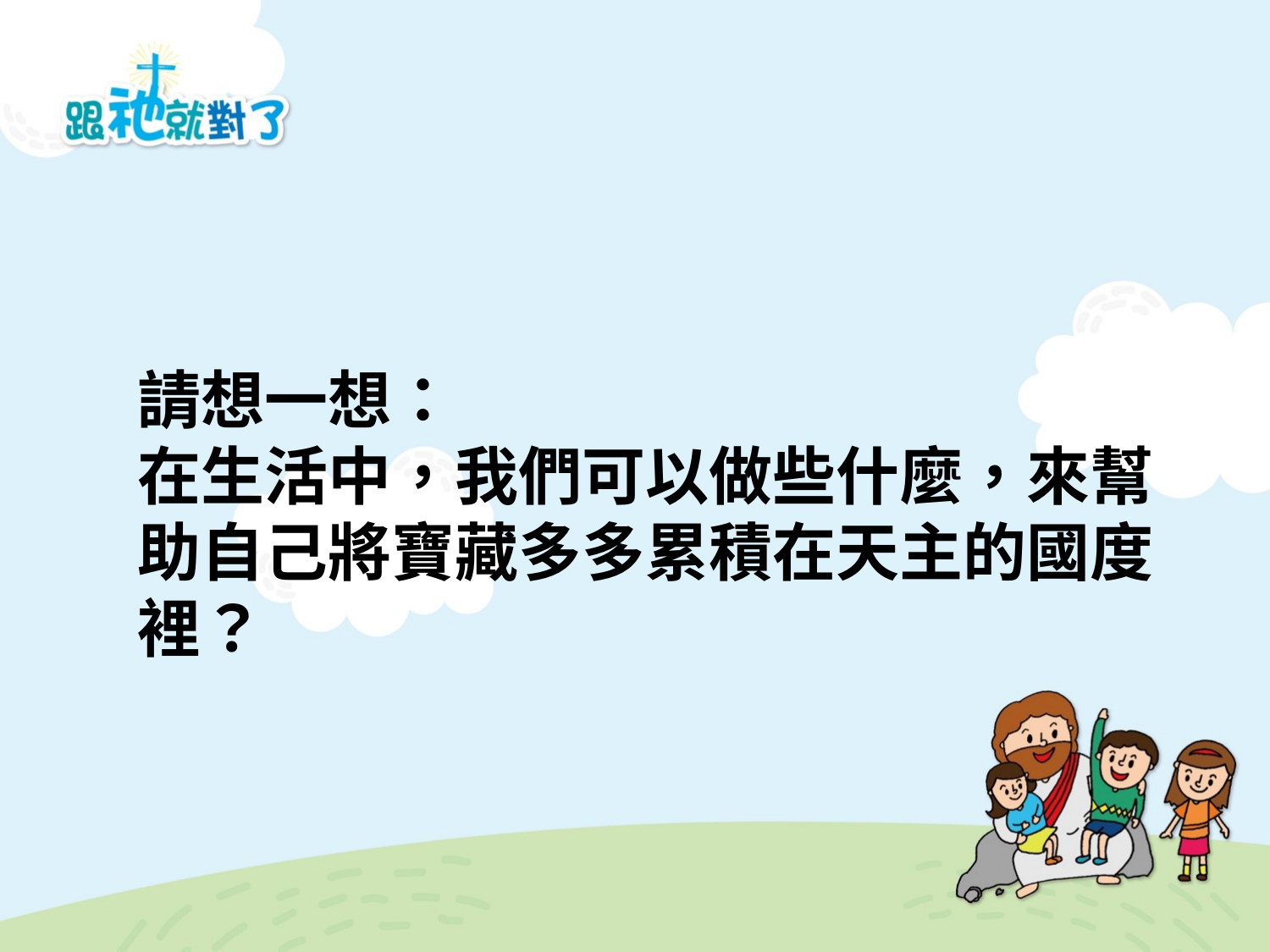

請想一想：
在生活中，我們可以做些什麼，來幫助自己將寶藏多多累積在天主的國度裡？